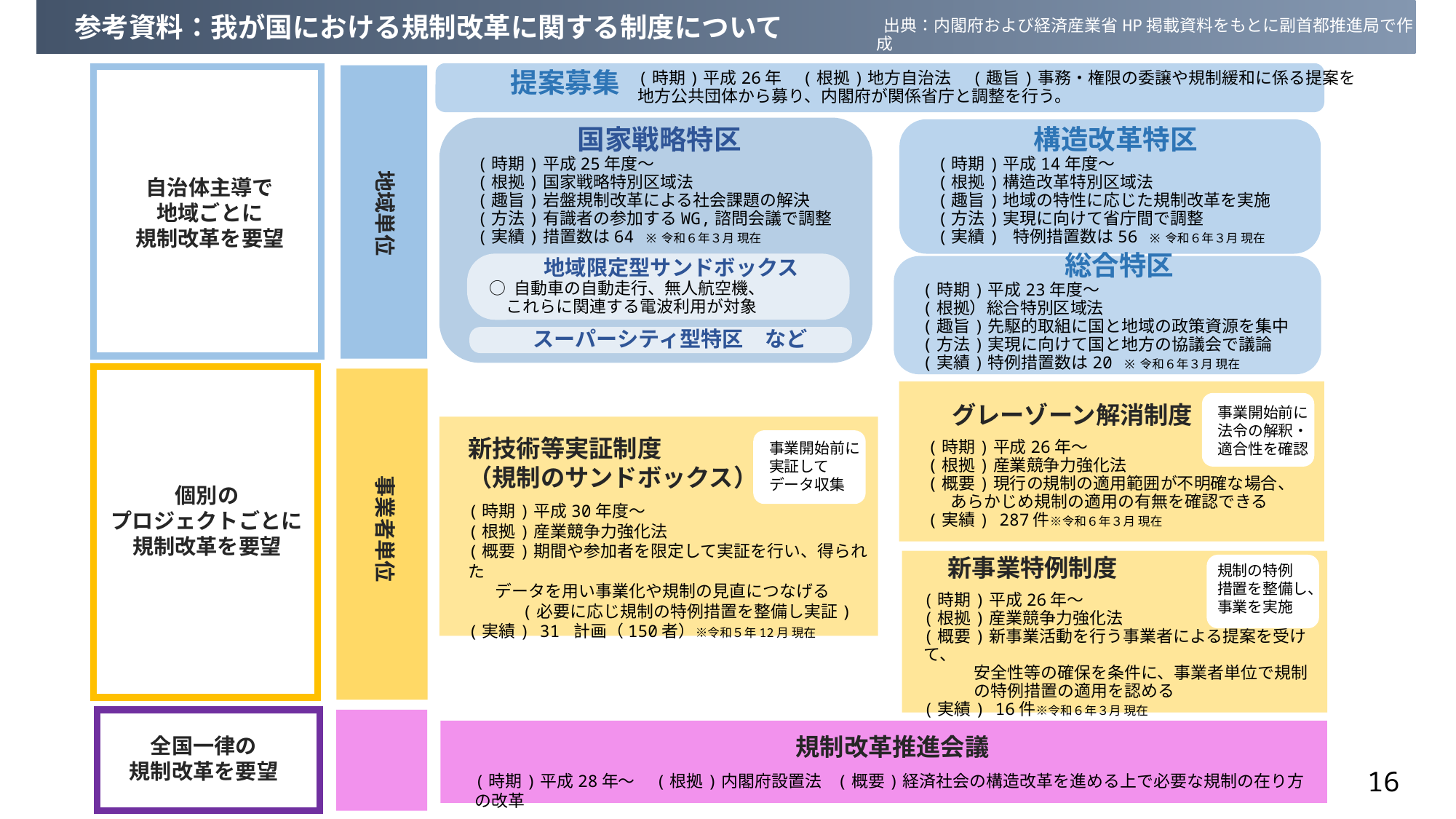

参考資料：我が国における規制改革に関する制度について
 出典：内閣府および経済産業省HP掲載資料をもとに副首都推進局で作成

提案募集
(時期)平成26年　(根拠)地方自治法　(趣旨)事務・権限の委譲や規制緩和に係る提案を
地方公共団体から募り、内閣府が関係省庁と調整を行う。

国家戦略特区
(時期)平成25年度～
(根拠)国家戦略特別区域法
(趣旨)岩盤規制改革による社会課題の解決
(方法)有識者の参加するWG,諮問会議で調整
(実績)措置数は64 ※令和６年３月 現在

構造改革特区
(時期)平成14年度～
(根拠)構造改革特別区域法
(趣旨)地域の特性に応じた規制改革を実施
(方法)実現に向けて省庁間で調整
(実績) 特例措置数は56 ※令和６年３月 現在
地域単位
自治体主導で
地域ごとに
規制改革を要望

総合特区
(時期)平成23年度～
(根拠）総合特別区域法
(趣旨)先駆的取組に国と地域の政策資源を集中
(方法)実現に向けて国と地方の協議会で議論
(実績)特例措置数は20 ※令和６年３月 現在
地域限定型サンドボックス
○ 自動車の自動走行、無人航空機、
　これらに関連する電波利用が対象

スーパーシティ型特区　など

事業開始前に
法令の解釈・
適合性を確認
　グレーゾーン解消制度
(時期)平成26年～
(根拠)産業競争力強化法
(概要)現行の規制の適用範囲が不明確な場合、
      あらかじめ規制の適用の有無を確認できる
(実績) 287件※令和６年３月 現在

新技術等実証制度
（規制のサンドボックス）
(時期)平成30年度～
(根拠)産業競争力強化法
(概要)期間や参加者を限定して実証を行い、得られた
      データを用い事業化や規制の見直につなげる
　　　(必要に応じ規制の特例措置を整備し実証)
(実績) 31 計画（150者）※令和５年12月 現在

事業開始前に
実証して
データ収集
事業者単位
個別の
プロジェクトごとに
規制改革を要望

規制の特例
措置を整備し、
事業を実施
　新事業特例制度
(時期)平成26年～
(根拠)産業競争力強化法
(概要)新事業活動を行う事業者による提案を受けて、
　　　安全性等の確保を条件に、事業者単位で規制
　　　の特例措置の適用を認める
(実績) 16件※令和６年３月 現在

規制改革推進会議
(時期)平成28年～　(根拠)内閣府設置法   (概要)経済社会の構造改革を進める上で必要な規制の在り方の改革
全国一律の
規制改革を要望
16